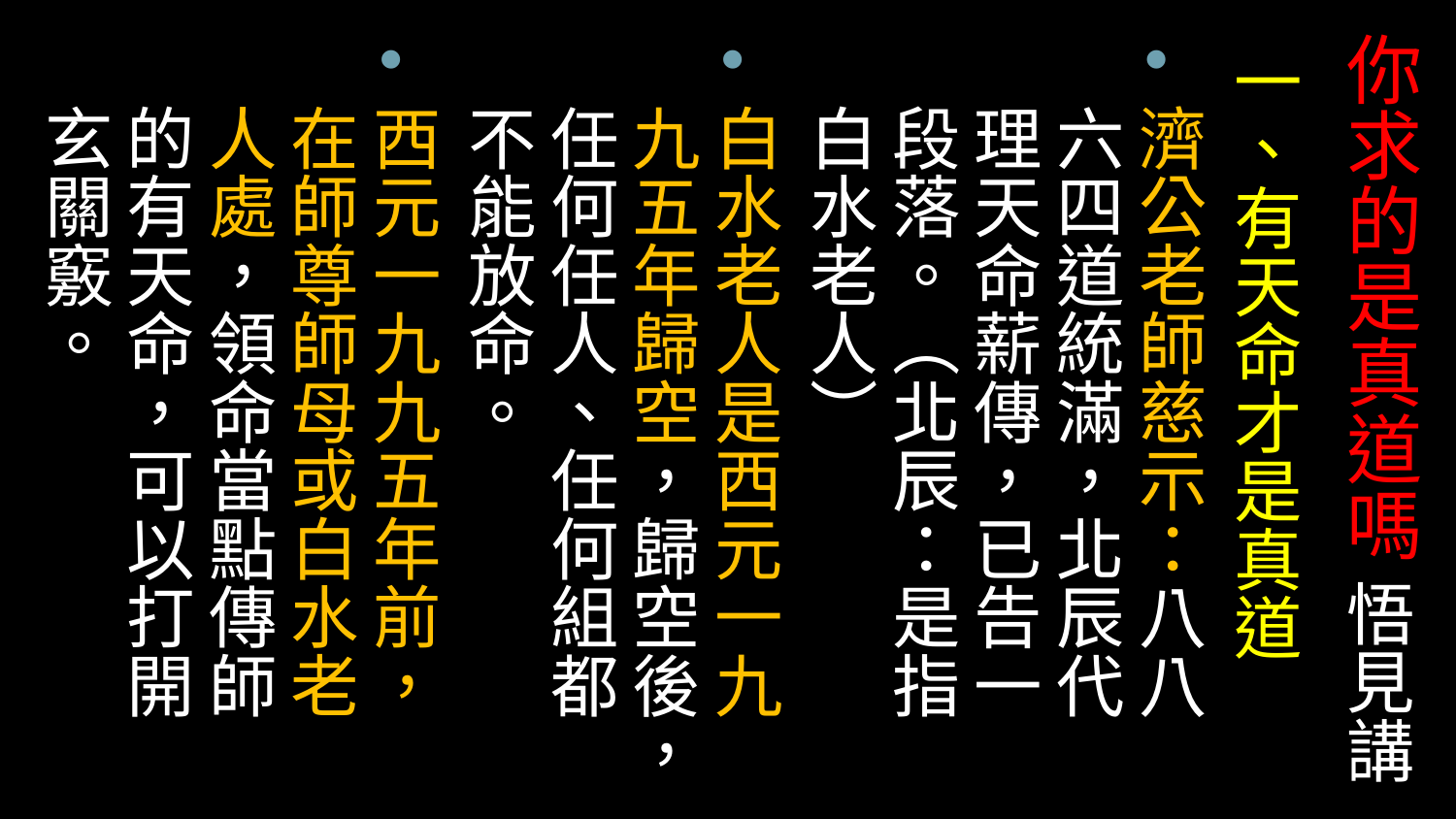

# 你求的是真道嗎 悟見講
一、有天命才是真道
濟公老師慈示：八八六四道統滿，北辰代理天命薪傳，已告一段落。（北辰：是指白水老人）
白水老人是西元一九九五年歸空，歸空後，任何任人、任何組都不能放命。
西元一九九五年前，在師尊師母或白水老人處，領命當點傳師的有天命，可以打開玄關竅。